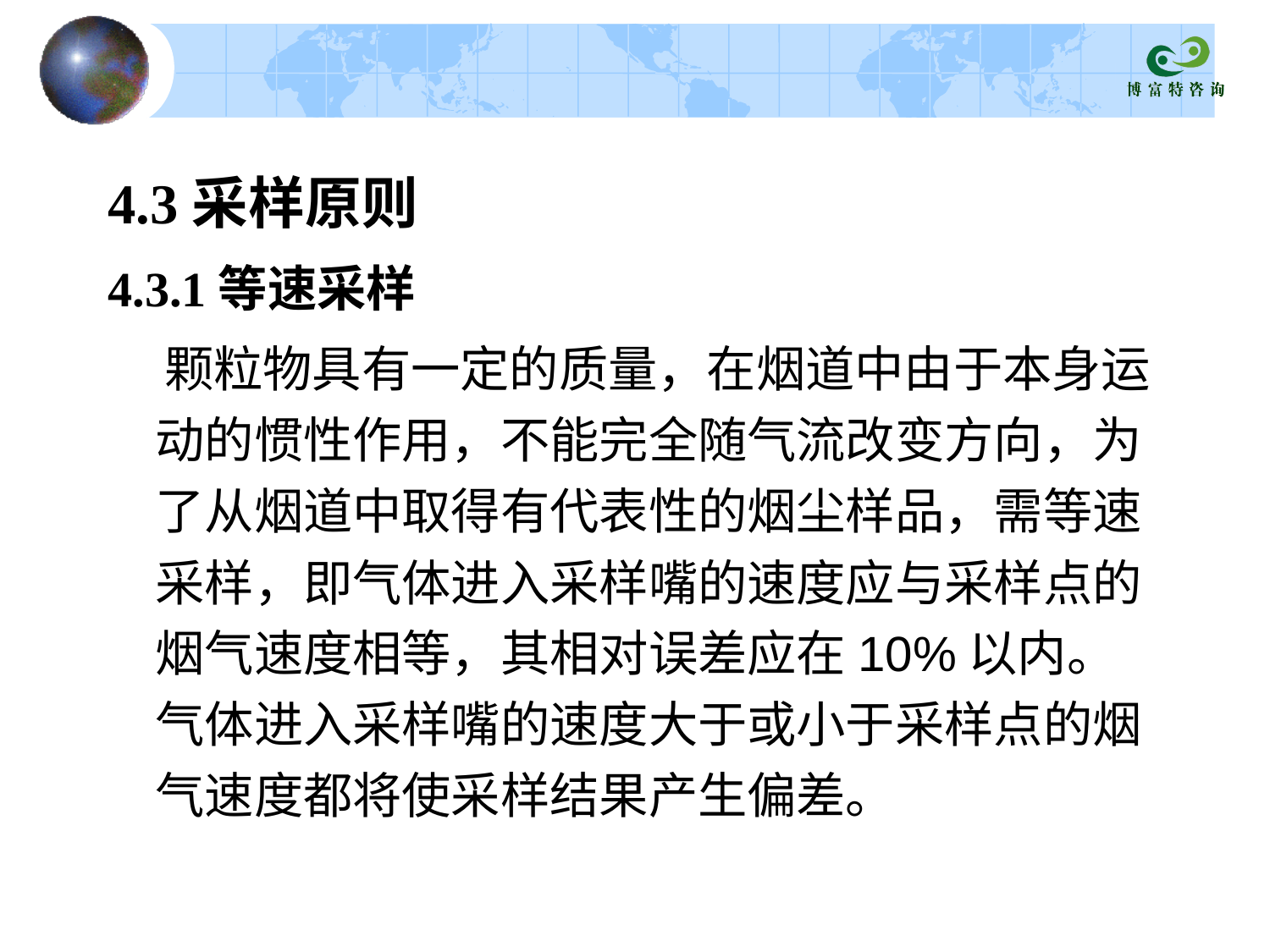

4.3采样原则
4.3.1等速采样
    颗粒物具有一定的质量，在烟道中由于本身运动的惯性作用，不能完全随气流改变方向，为了从烟道中取得有代表性的烟尘样品，需等速采样，即气体进入采样嘴的速度应与采样点的烟气速度相等，其相对误差应在10%以内。气体进入采样嘴的速度大于或小于采样点的烟气速度都将使采样结果产生偏差。